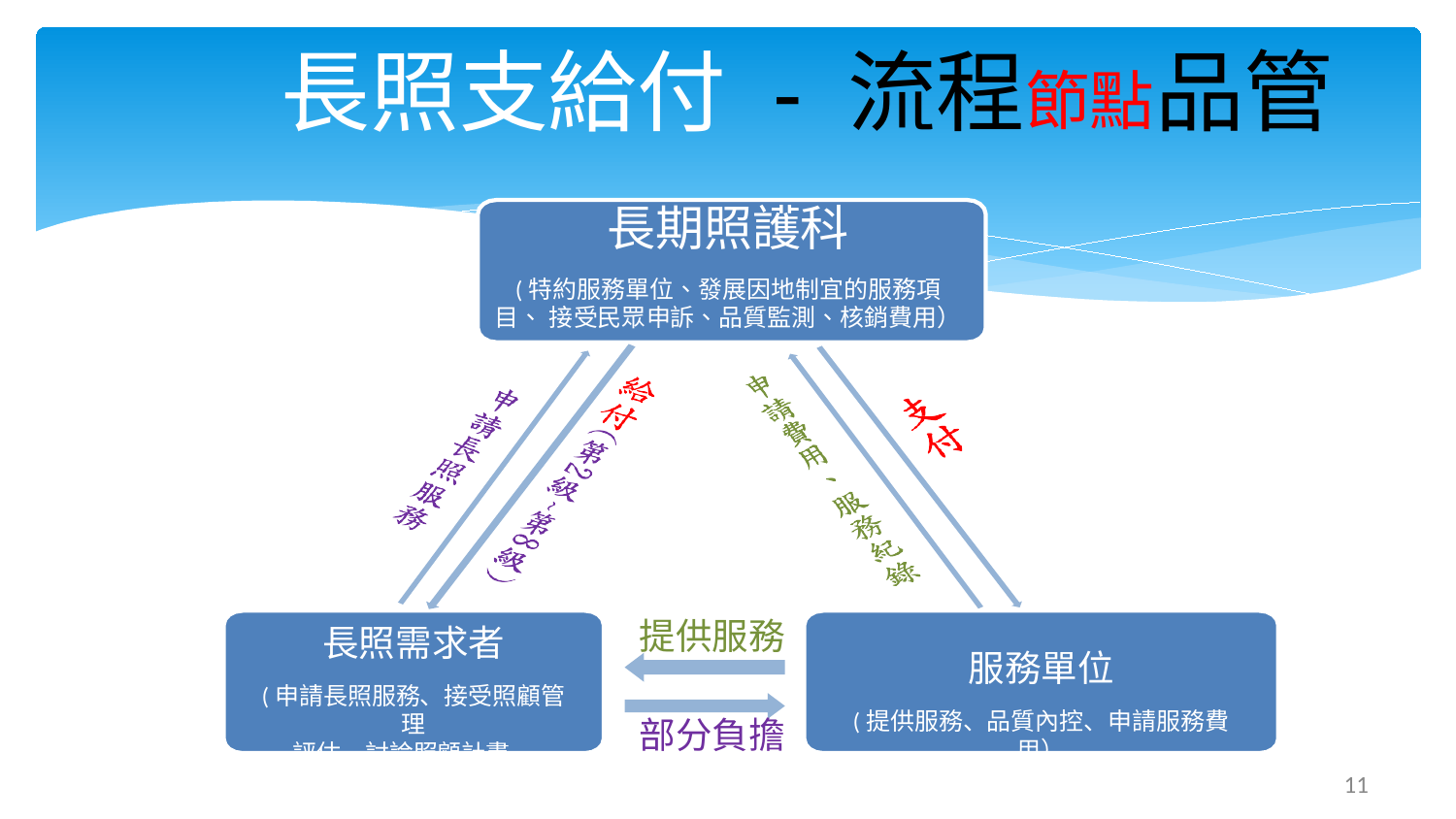

# 長照支給付 - 流程節點品管

長期照護科
(特約服務單位、發展因地制宜的服務項目、 接受民眾申訴、品質監測、核銷費用）

提供服務
長照需求者
(申請長照服務、接受照顧管理
評估、討論照顧計畫、
負擔部分金額）
服務單位
(提供服務、品質內控、申請服務費用）
部分負擔
11